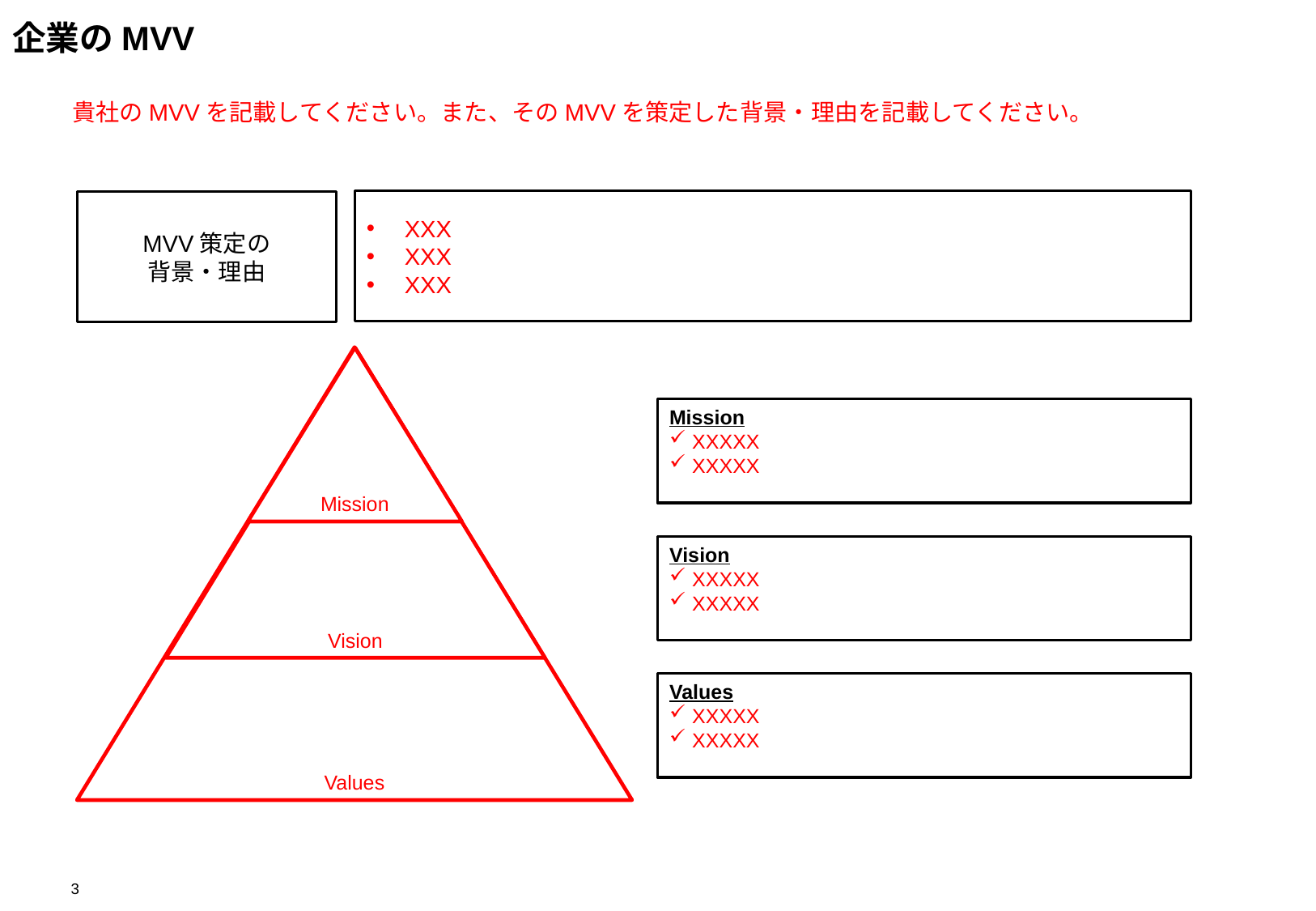

# 企業のMVV
貴社のMVVを記載してください。また、そのMVVを策定した背景・理由を記載してください。
XXX
XXX
XXX
MVV策定の
背景・理由
Values
Mission
Vision
Mission
XXXXX
XXXXX
Vision
XXXXX
XXXXX
Values
XXXXX
XXXXX

3